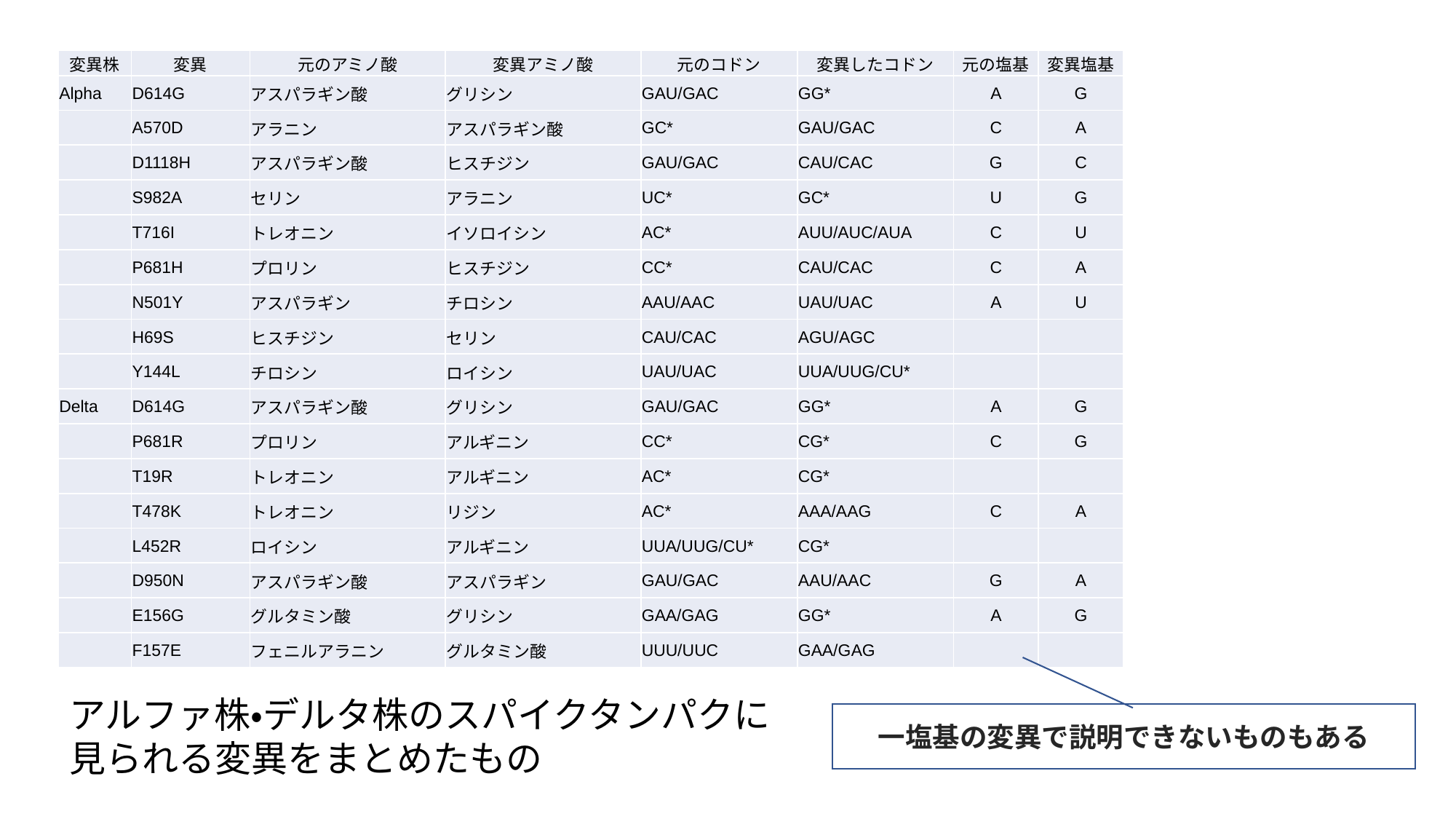

| 変異株 | 変異 | 元のアミノ酸 | 変異アミノ酸 | 元のコドン | 変異したコドン | 元の塩基 | 変異塩基 |
| --- | --- | --- | --- | --- | --- | --- | --- |
| Alpha | D614G | アスパラギン酸 | グリシン | GAU/GAC | GG\* | A | G |
|  | A570D | アラニン | アスパラギン酸 | GC\* | GAU/GAC | C | A |
|  | D1118H | アスパラギン酸 | ヒスチジン | GAU/GAC | CAU/CAC | G | C |
|  | S982A | セリン | アラニン | UC\* | GC\* | U | G |
|  | T716I | トレオニン | イソロイシン | AC\* | AUU/AUC/AUA | C | U |
|  | P681H | プロリン | ヒスチジン | CC\* | CAU/CAC | C | A |
|  | N501Y | アスパラギン | チロシン | AAU/AAC | UAU/UAC | A | U |
|  | H69S | ヒスチジン | セリン | CAU/CAC | AGU/AGC |  |  |
|  | Y144L | チロシン | ロイシン | UAU/UAC | UUA/UUG/CU\* |  |  |
| Delta | D614G | アスパラギン酸 | グリシン | GAU/GAC | GG\* | A | G |
|  | P681R | プロリン | アルギニン | CC\* | CG\* | C | G |
|  | T19R | トレオニン | アルギニン | AC\* | CG\* |  |  |
|  | T478K | トレオニン | リジン | AC\* | AAA/AAG | C | A |
|  | L452R | ロイシン | アルギニン | UUA/UUG/CU\* | CG\* |  |  |
|  | D950N | アスパラギン酸 | アスパラギン | GAU/GAC | AAU/AAC | G | A |
|  | E156G | グルタミン酸 | グリシン | GAA/GAG | GG\* | A | G |
|  | F157E | フェニルアラニン | グルタミン酸 | UUU/UUC | GAA/GAG |  |  |
アルファ株・デルタ株のスパイクタンパクに見られる変異をまとめたもの
一塩基の変異で説明できないものもある